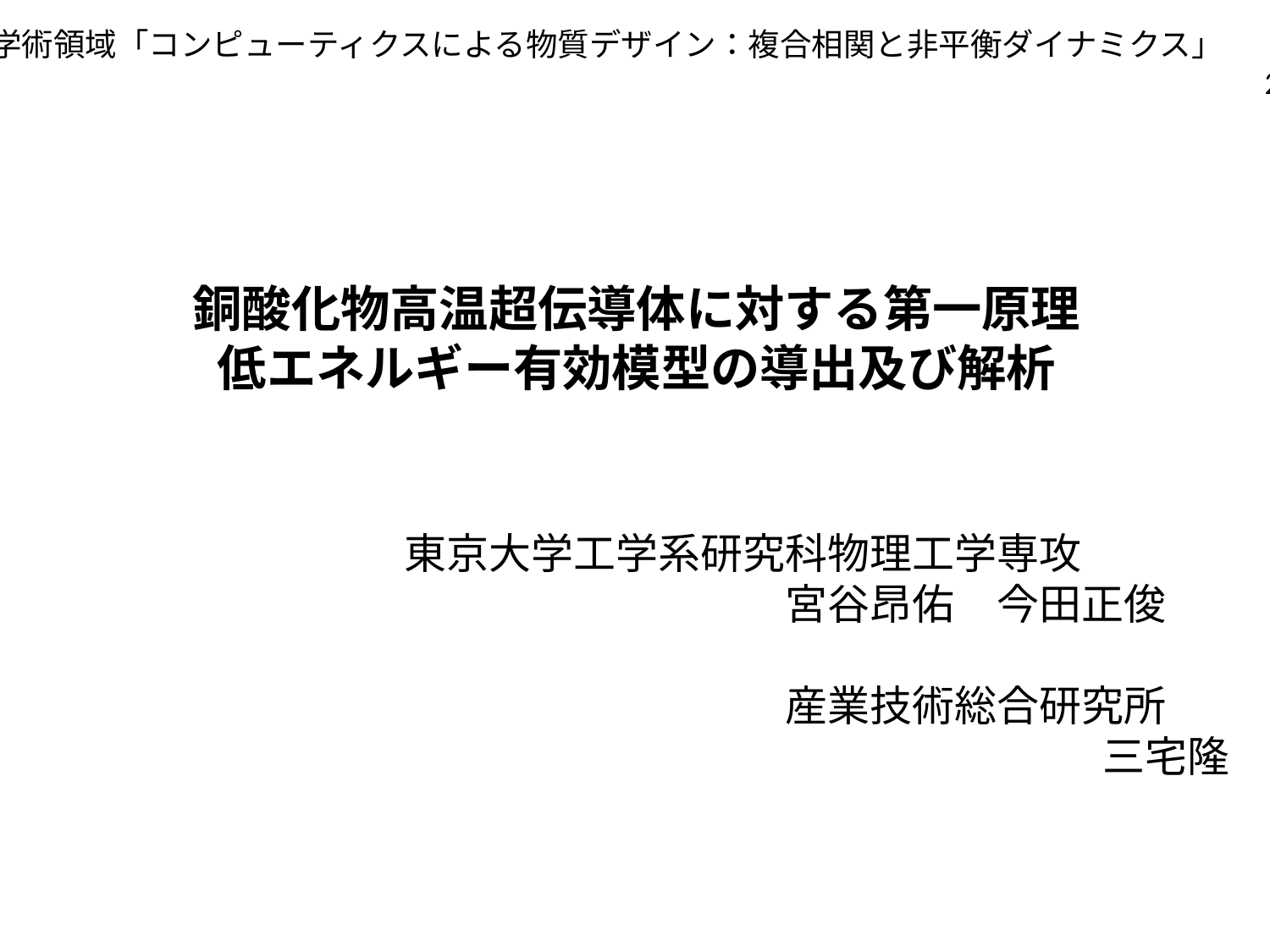

新学術領域「コンピューティクスによる物質デザイン：複合相関と非平衡ダイナミクス」
                 　　　　　　　　　　　　　　　　　　　　　　　　　　　　　　　　　　　        2014/03/10-11
銅酸化物高温超伝導体に対する第一原理
低エネルギー有効模型の導出及び解析
東京大学工学系研究科物理工学専攻
　　　　　　　　　　　宮谷昂佑　今田正俊

　　　　　　　　　　　産業技術総合研究所
　　　　　　　　　　　　　　　　　　　　三宅隆